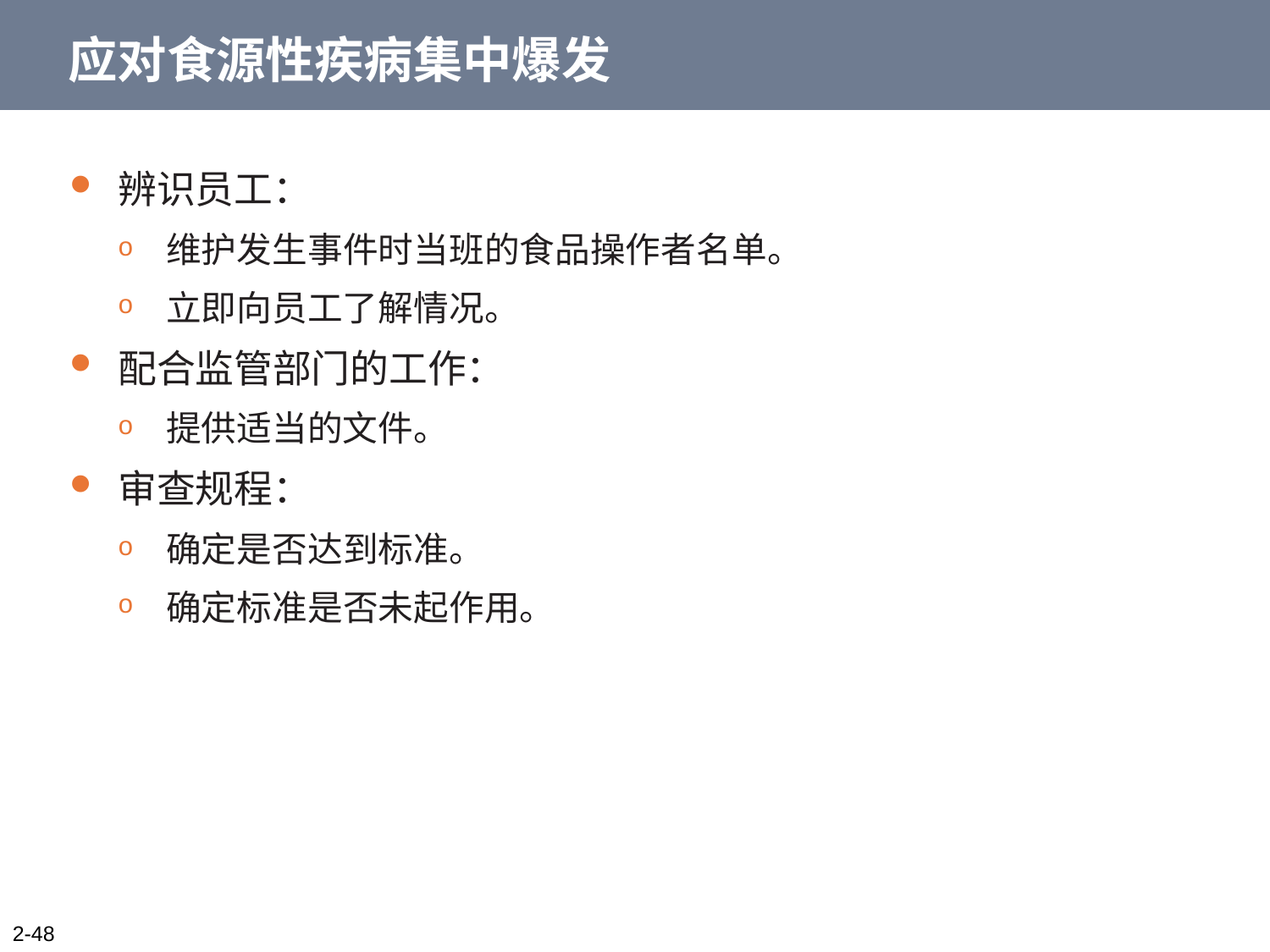

# 应对食源性疾病集中爆发
辨识员工：
维护发生事件时当班的食品操作者名单。
立即向员工了解情况。
配合监管部门的工作：
提供适当的文件。
审查规程：
确定是否达到标准。
确定标准是否未起作用。

2-48